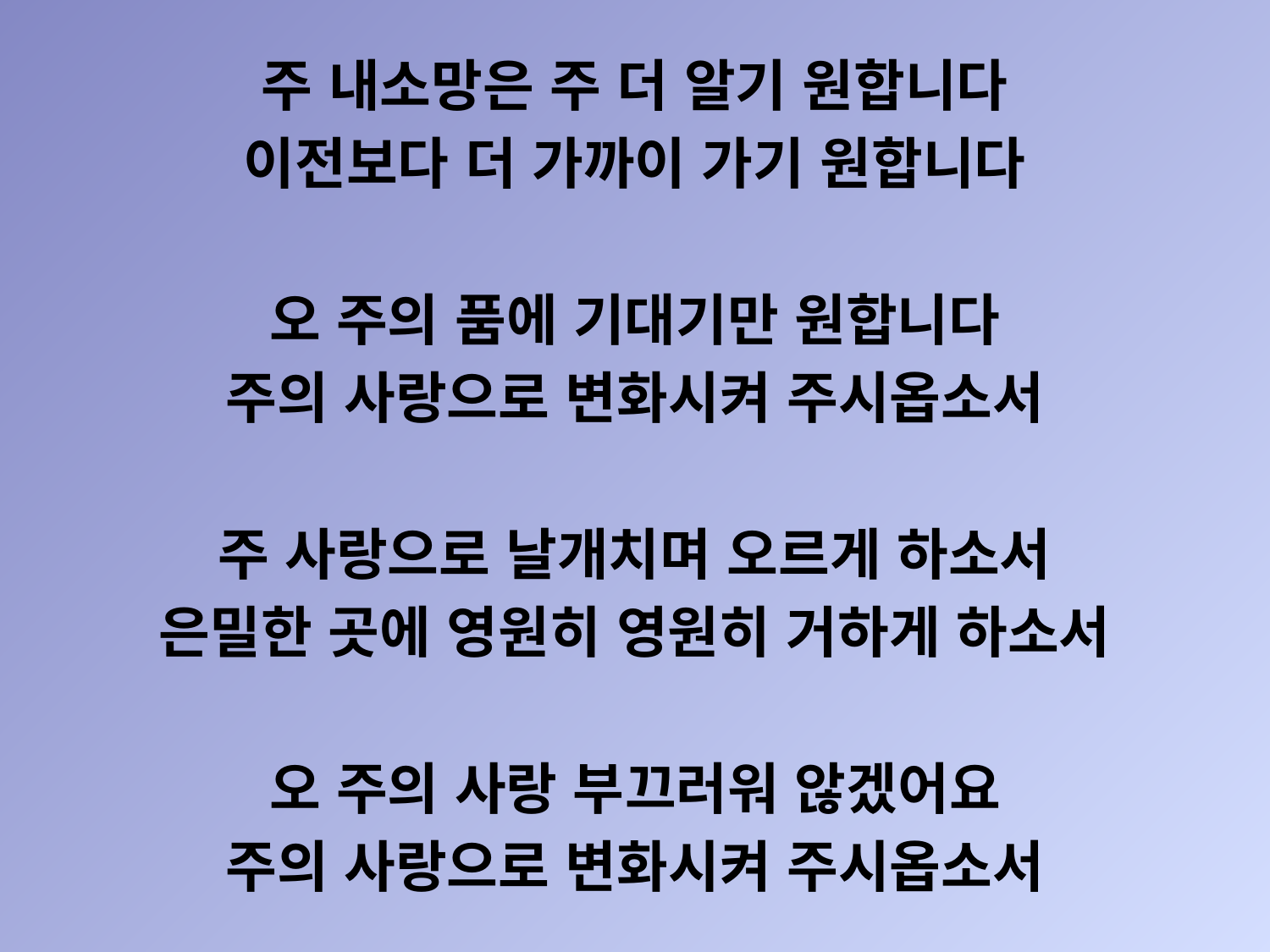

주 내소망은 주 더 알기 원합니다
이전보다 더 가까이 가기 원합니다

오 주의 품에 기대기만 원합니다
주의 사랑으로 변화시켜 주시옵소서

주 사랑으로 날개치며 오르게 하소서
은밀한 곳에 영원히 영원히 거하게 하소서

오 주의 사랑 부끄러워 않겠어요
주의 사랑으로 변화시켜 주시옵소서